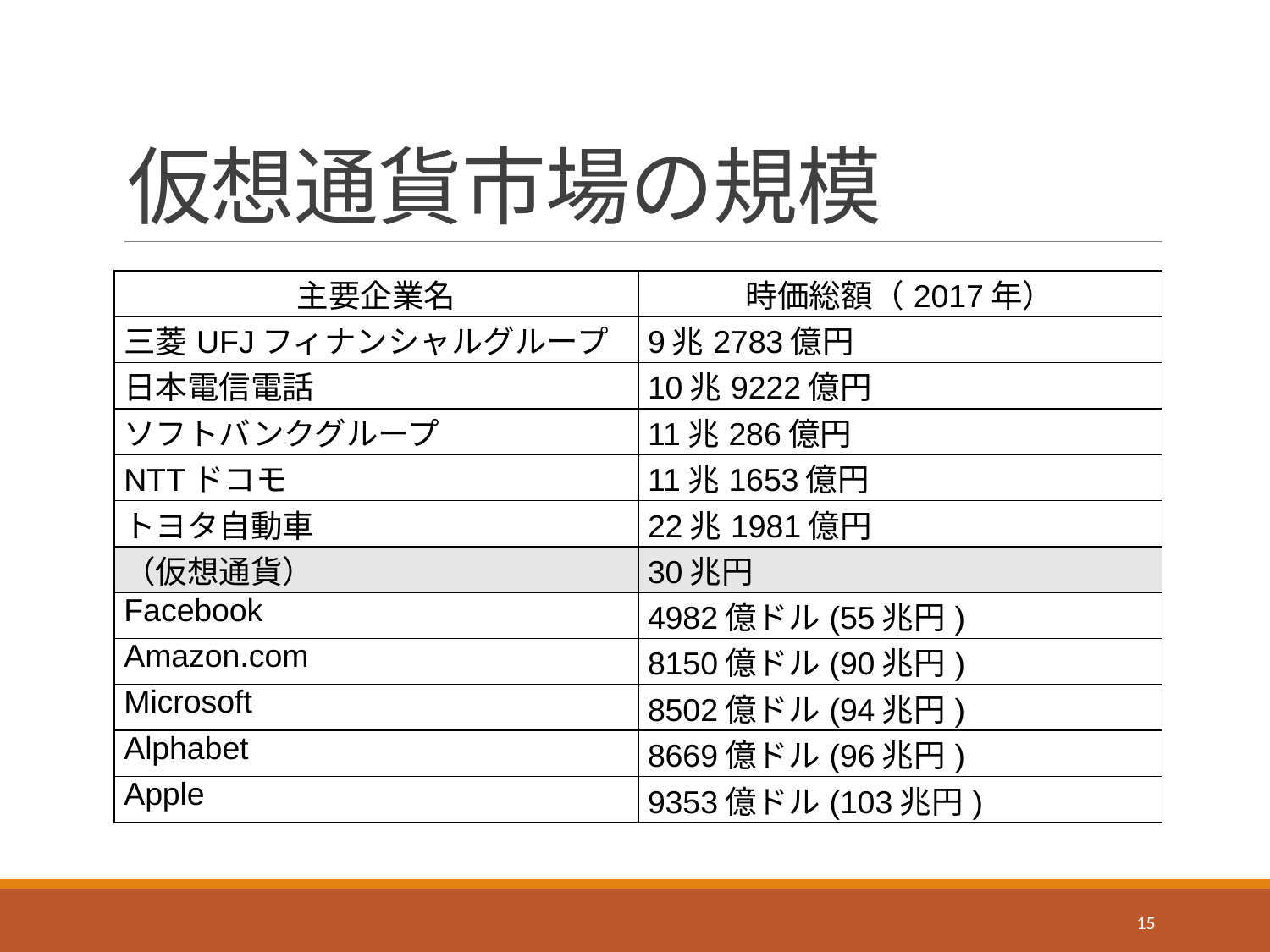

# 仮想通貨市場の規模
| 主要企業名 | 時価総額（2017年） |
| --- | --- |
| 三菱UFJフィナンシャルグループ | 9兆2783億円 |
| 日本電信電話 | 10兆9222億円 |
| ソフトバンクグループ | 11兆286億円 |
| NTTドコモ | 11兆1653億円 |
| トヨタ自動車 | 22兆1981億円 |
| （仮想通貨） | 30兆円 |
| Facebook | 4982億ドル(55兆円) |
| Amazon.com | 8150億ドル(90兆円) |
| Microsoft | 8502億ドル(94兆円) |
| Alphabet | 8669億ドル(96兆円) |
| Apple | 9353億ドル(103兆円) |
15